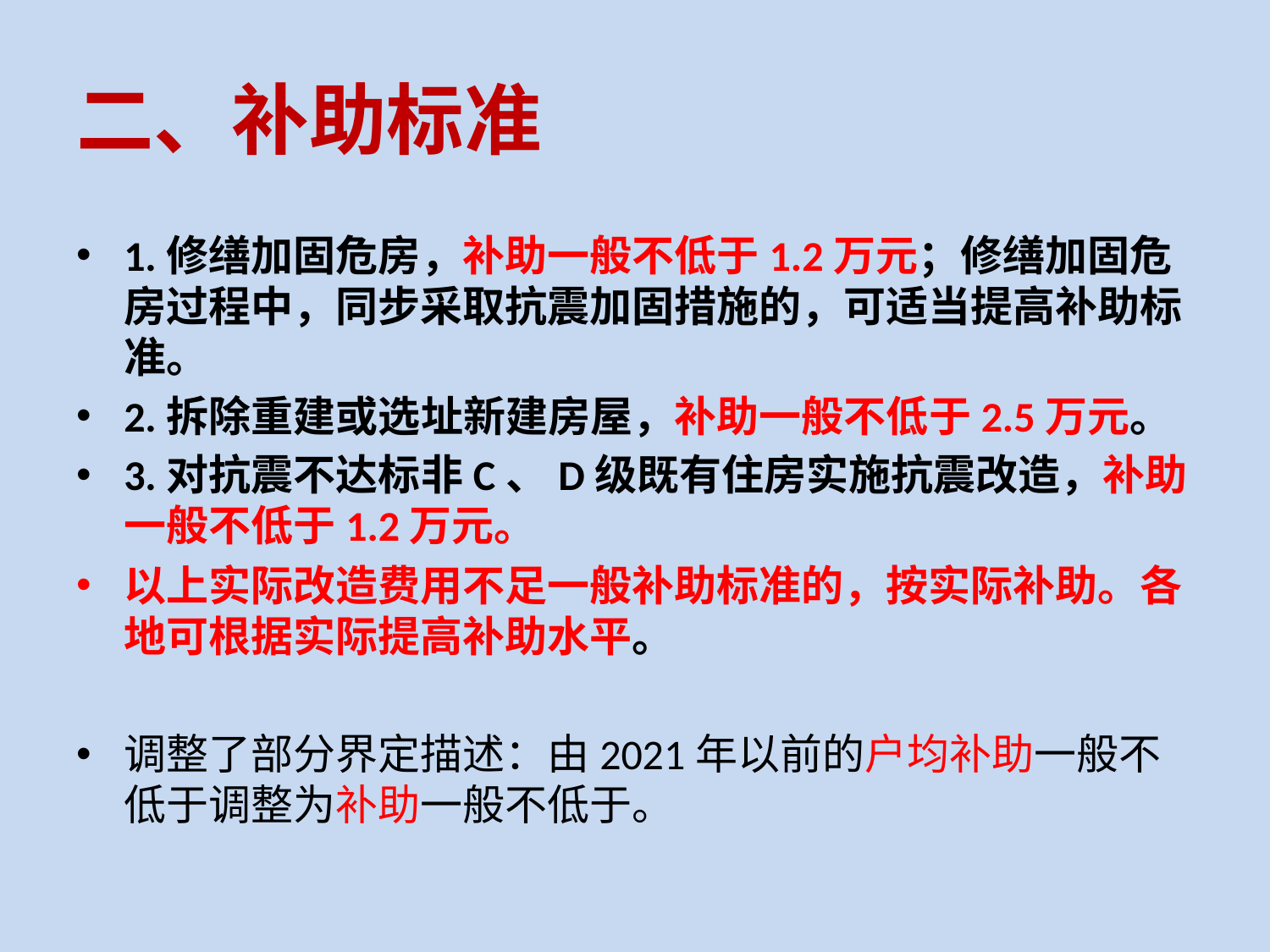

# 二、补助标准
1.修缮加固危房，补助一般不低于1.2万元；修缮加固危房过程中，同步采取抗震加固措施的，可适当提高补助标准。
2.拆除重建或选址新建房屋，补助一般不低于2.5万元。
3.对抗震不达标非C、D级既有住房实施抗震改造，补助一般不低于1.2万元。
以上实际改造费用不足一般补助标准的，按实际补助。各地可根据实际提高补助水平。

调整了部分界定描述：由2021年以前的户均补助一般不低于调整为补助一般不低于。